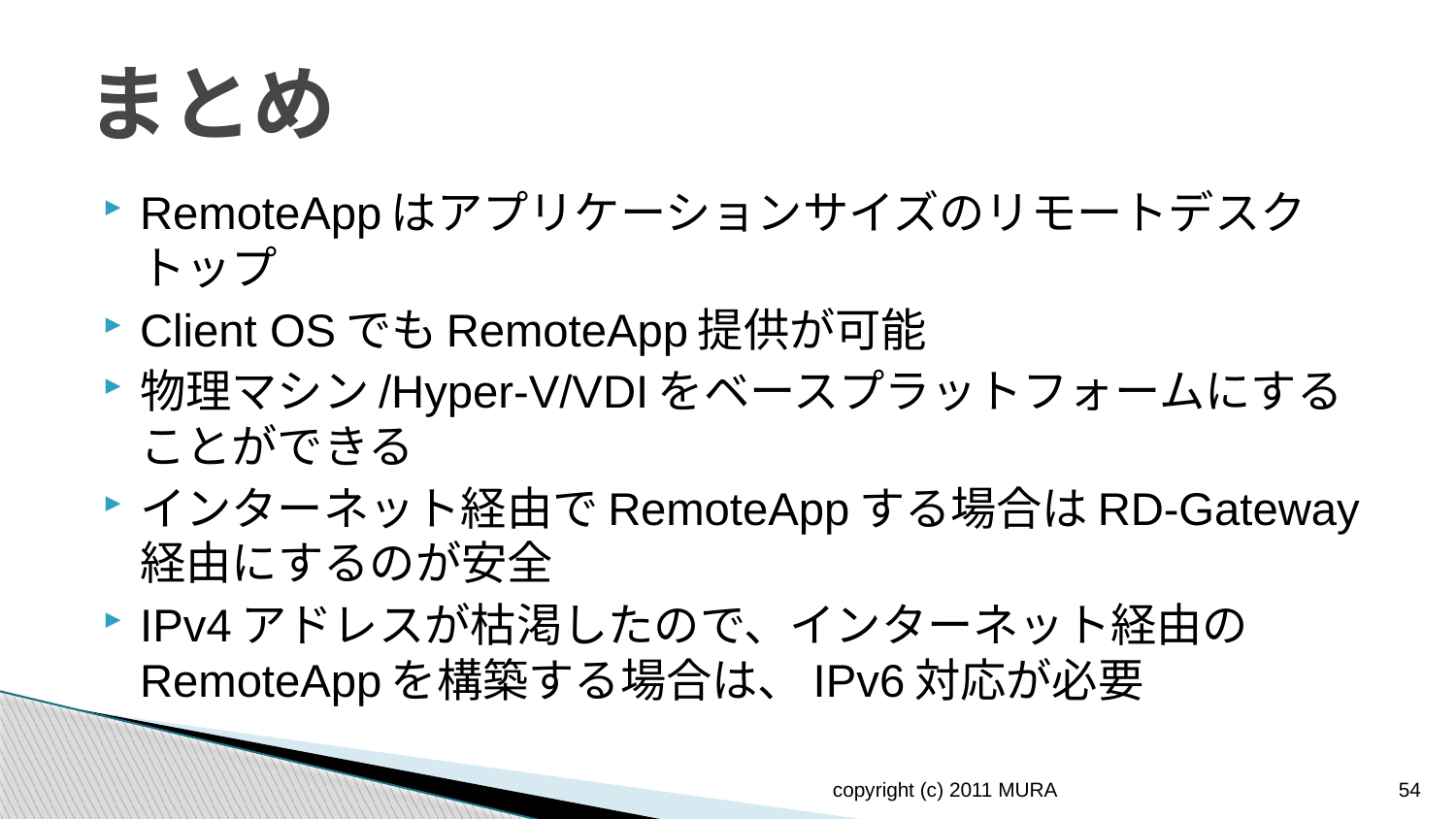

# まとめ
RemoteAppはアプリケーションサイズのリモートデスクトップ
Client OSでもRemoteApp提供が可能
物理マシン/Hyper-V/VDIをベースプラットフォームにすることができる
インターネット経由でRemoteAppする場合はRD-Gateway経由にするのが安全
IPv4アドレスが枯渇したので、インターネット経由のRemoteAppを構築する場合は、IPv6対応が必要
copyright (c) 2011 MURA
54